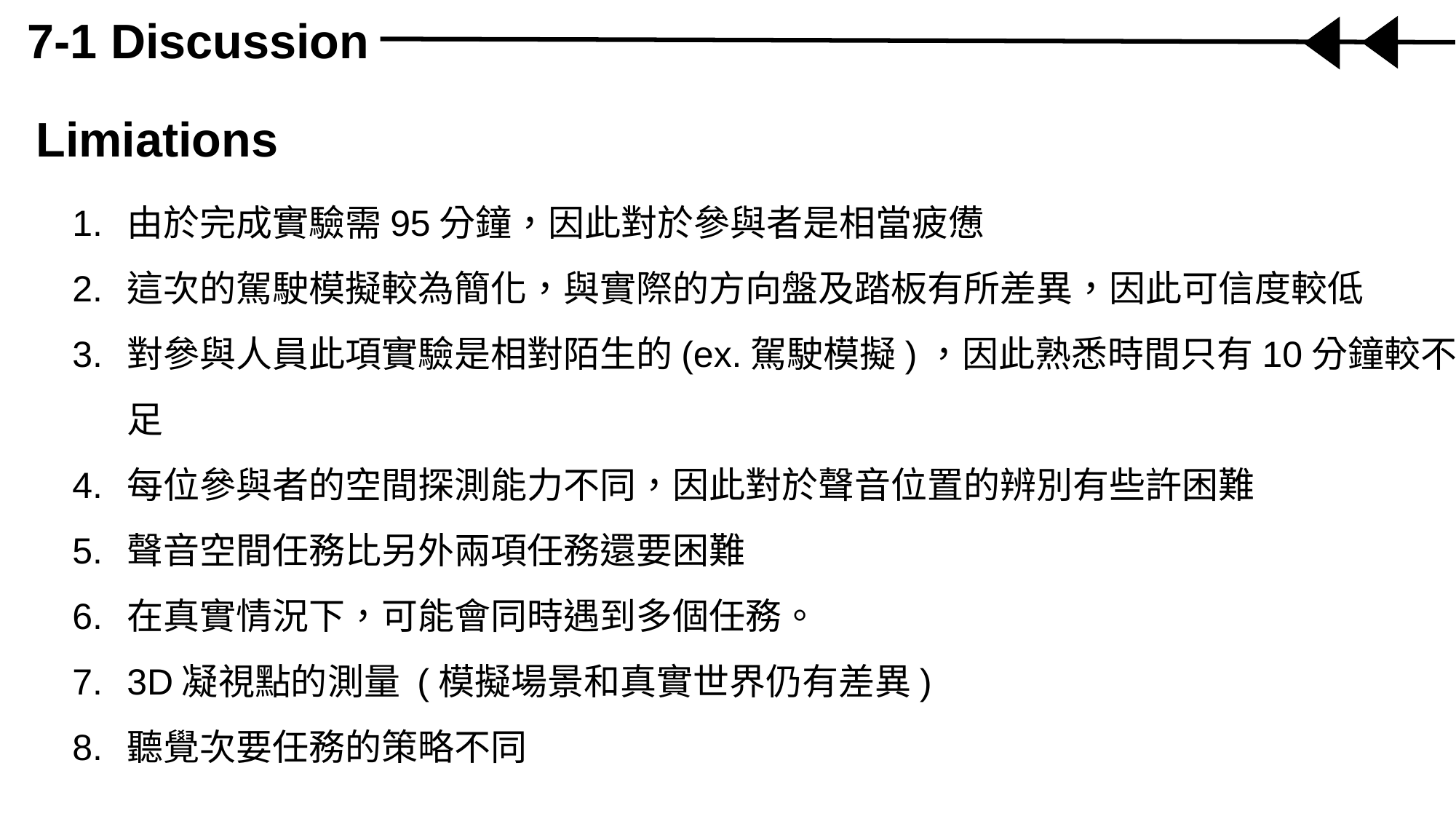

7-1 Discussion

Limiations
由於完成實驗需95分鐘，因此對於參與者是相當疲憊
這次的駕駛模擬較為簡化，與實際的方向盤及踏板有所差異，因此可信度較低
對參與人員此項實驗是相對陌生的(ex.駕駛模擬)，因此熟悉時間只有10分鐘較不足
每位參與者的空間探測能力不同，因此對於聲音位置的辨別有些許困難
聲音空間任務比另外兩項任務還要困難
在真實情況下，可能會同時遇到多個任務。
3D凝視點的測量 (模擬場景和真實世界仍有差異)
聽覺次要任務的策略不同